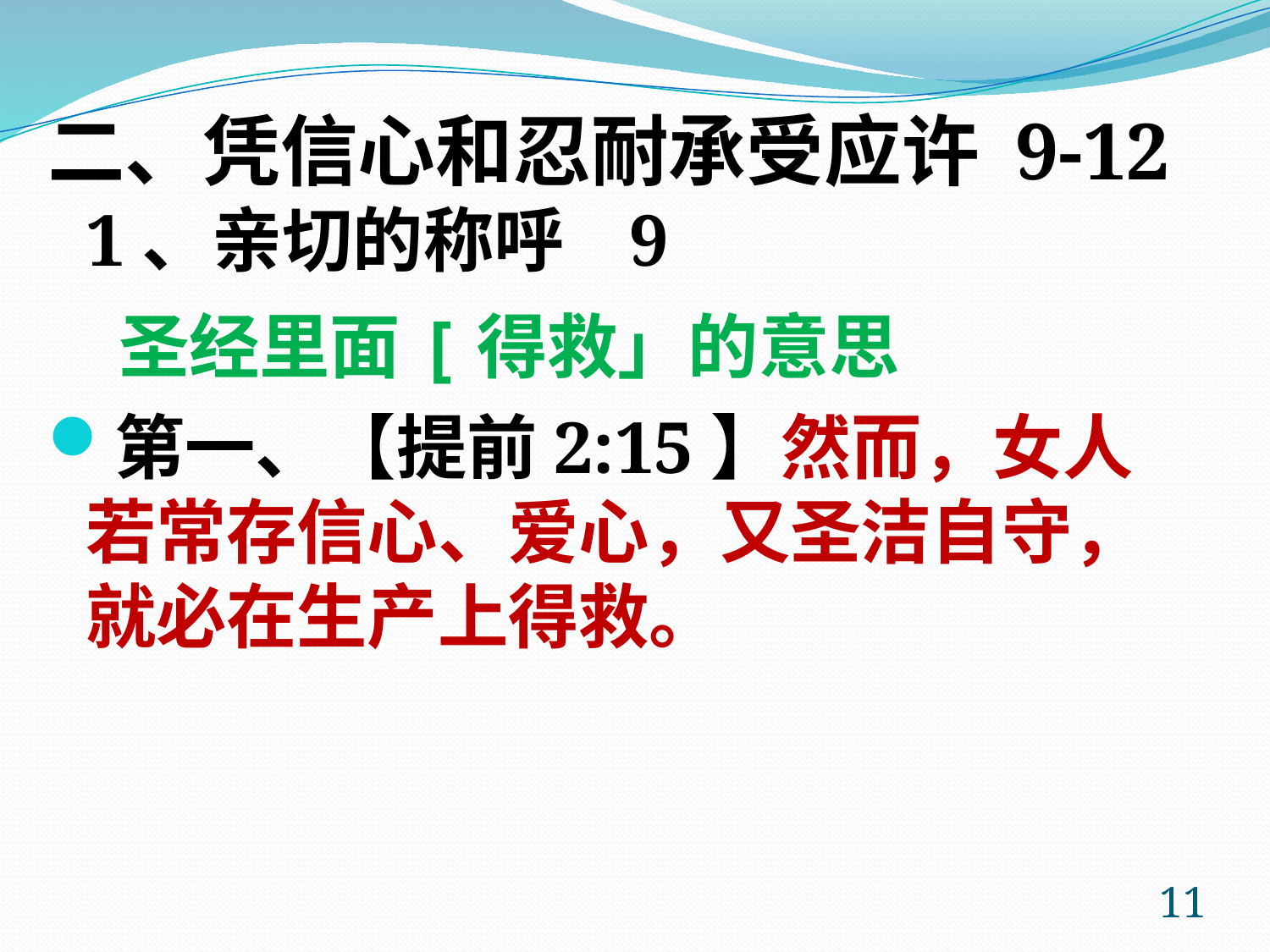

二、凭信心和忍耐承受应许 9-12
1、亲切的称呼   9
   圣经里面[得救」的意思
第一、【提前2:15】然而，女人若常存信心、爱心，又圣洁自守，就必在生产上得救。

11